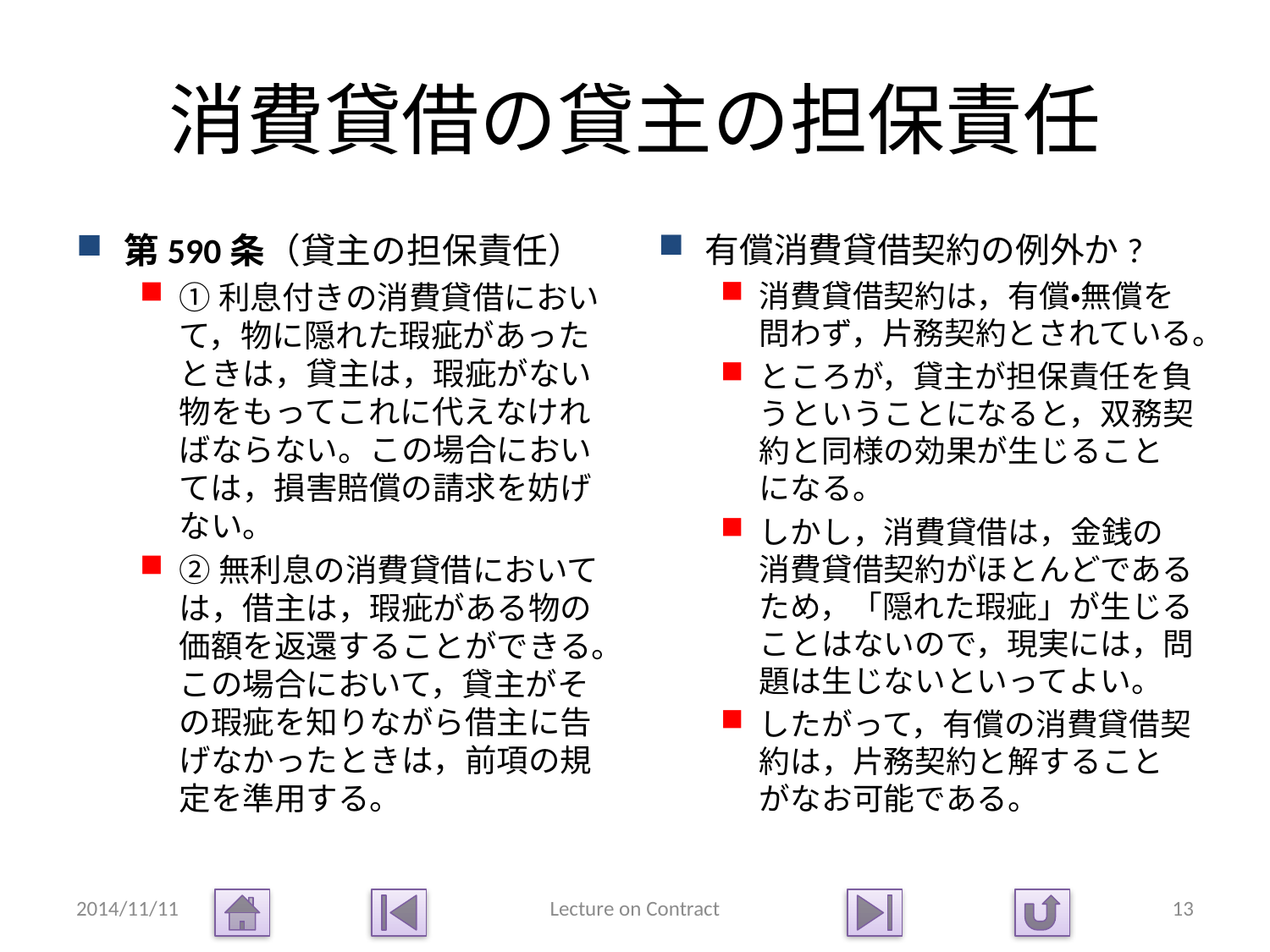

# 消費貸借の貸主の担保責任
第590条（貸主の担保責任）
①利息付きの消費貸借において，物に隠れた瑕疵があったときは，貸主は，瑕疵がない物をもってこれに代えなければならない。この場合においては，損害賠償の請求を妨げない。
②無利息の消費貸借においては，借主は，瑕疵がある物の価額を返還することができる。この場合において，貸主がその瑕疵を知りながら借主に告げなかったときは，前項の規定を準用する。
有償消費貸借契約の例外か?
消費貸借契約は，有償・無償を問わず，片務契約とされている。
ところが，貸主が担保責任を負うということになると，双務契約と同様の効果が生じることになる。
しかし，消費貸借は，金銭の消費貸借契約がほとんどであるため，「隠れた瑕疵」が生じることはないので，現実には，問題は生じないといってよい。
したがって，有償の消費貸借契約は，片務契約と解することがなお可能である。
2014/11/11
Lecture on Contract
13